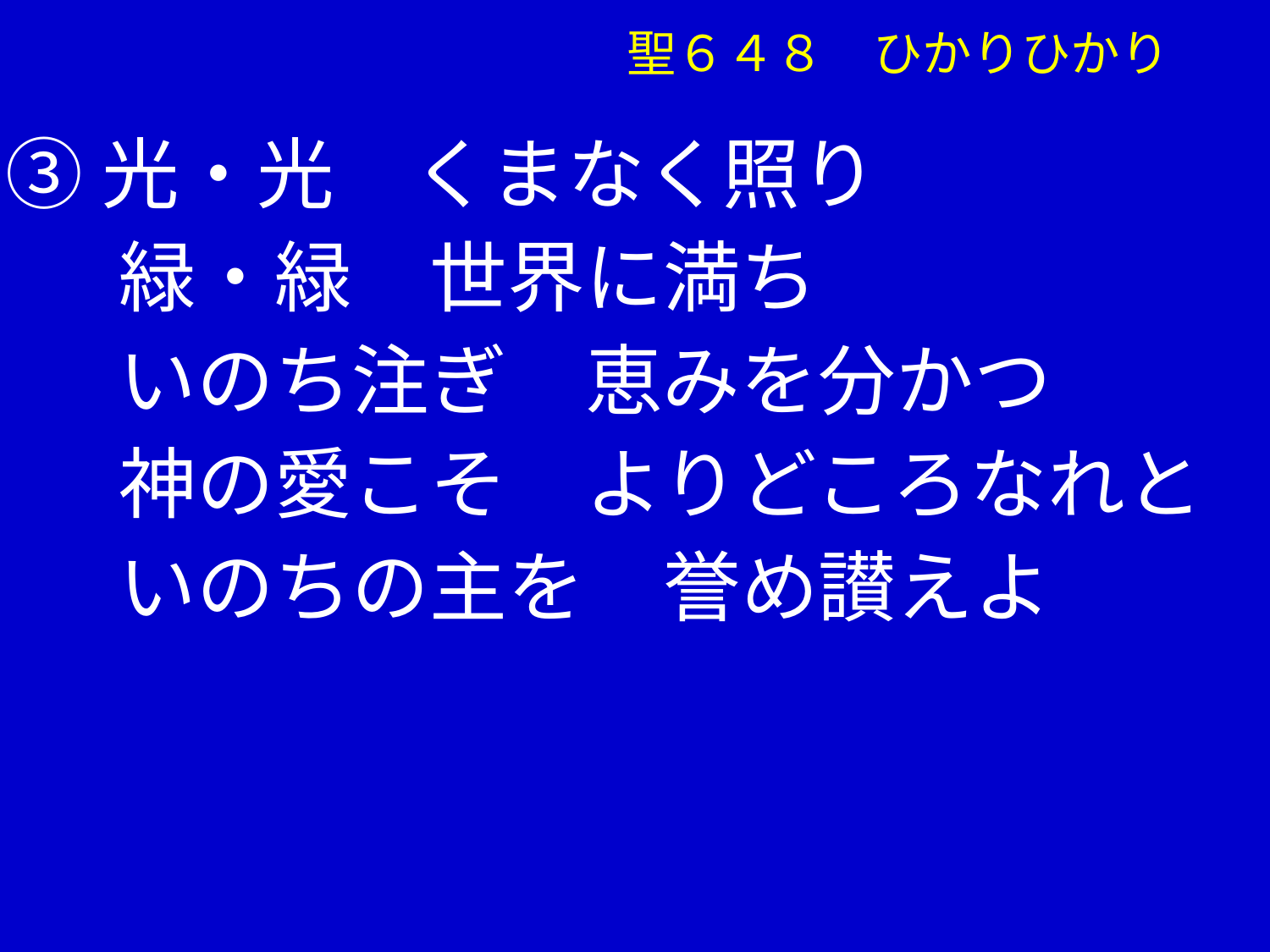

③光・光　くまなく照り
 　緑・緑　世界に満ち
 　いのち注ぎ　恵みを分かつ
 　神の愛こそ　よりどころなれと
 　いのちの主を　誉め讃えよ
　　　聖６４８　ひかりひかり